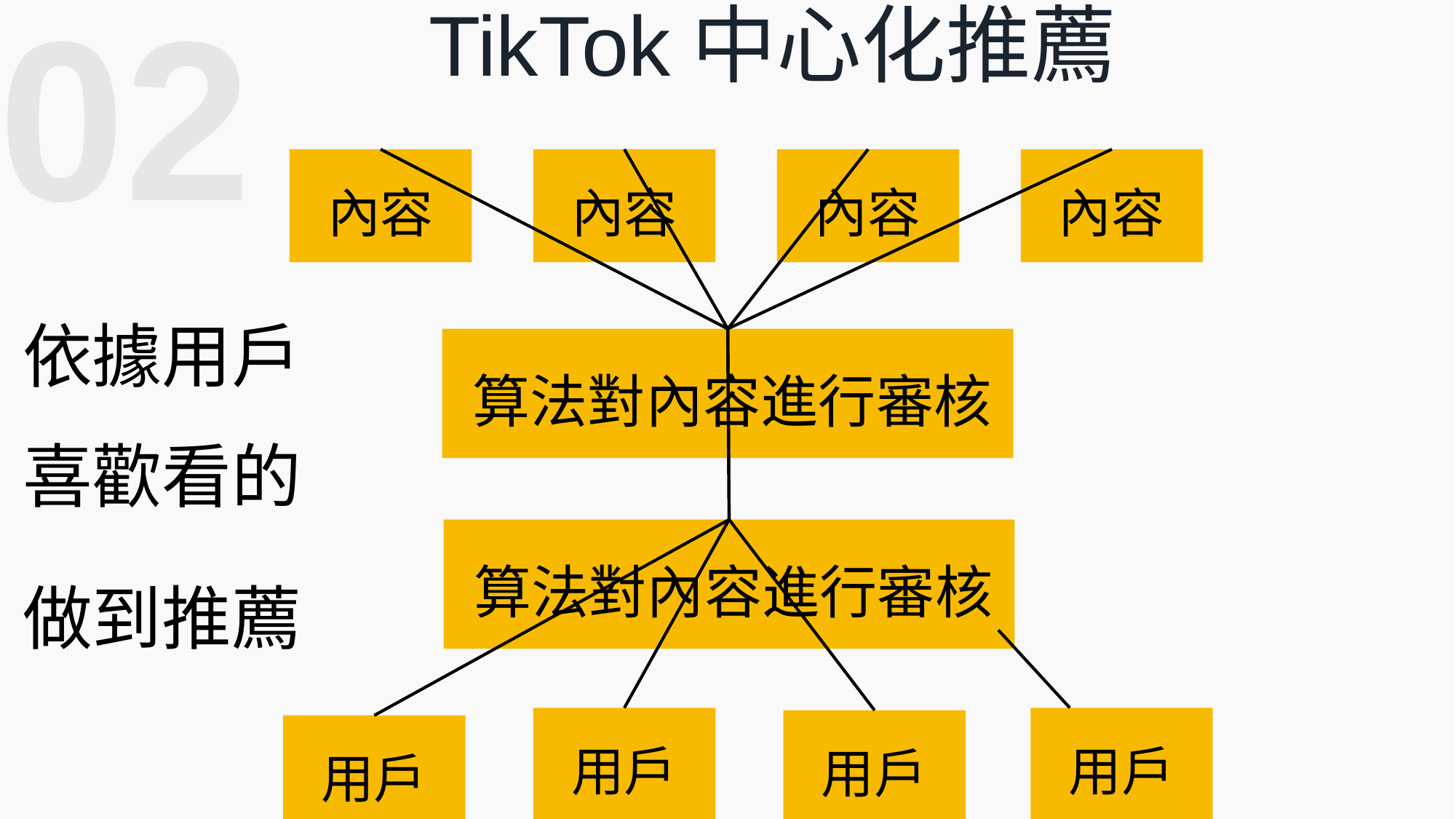

02
TikTok中心化推薦
12

內容
內容
內容
內容
依據用戶

算法對內容進行審核
喜歡看的

算法對內容進行審核
做到推薦

用戶
用戶
用戶
用戶
、